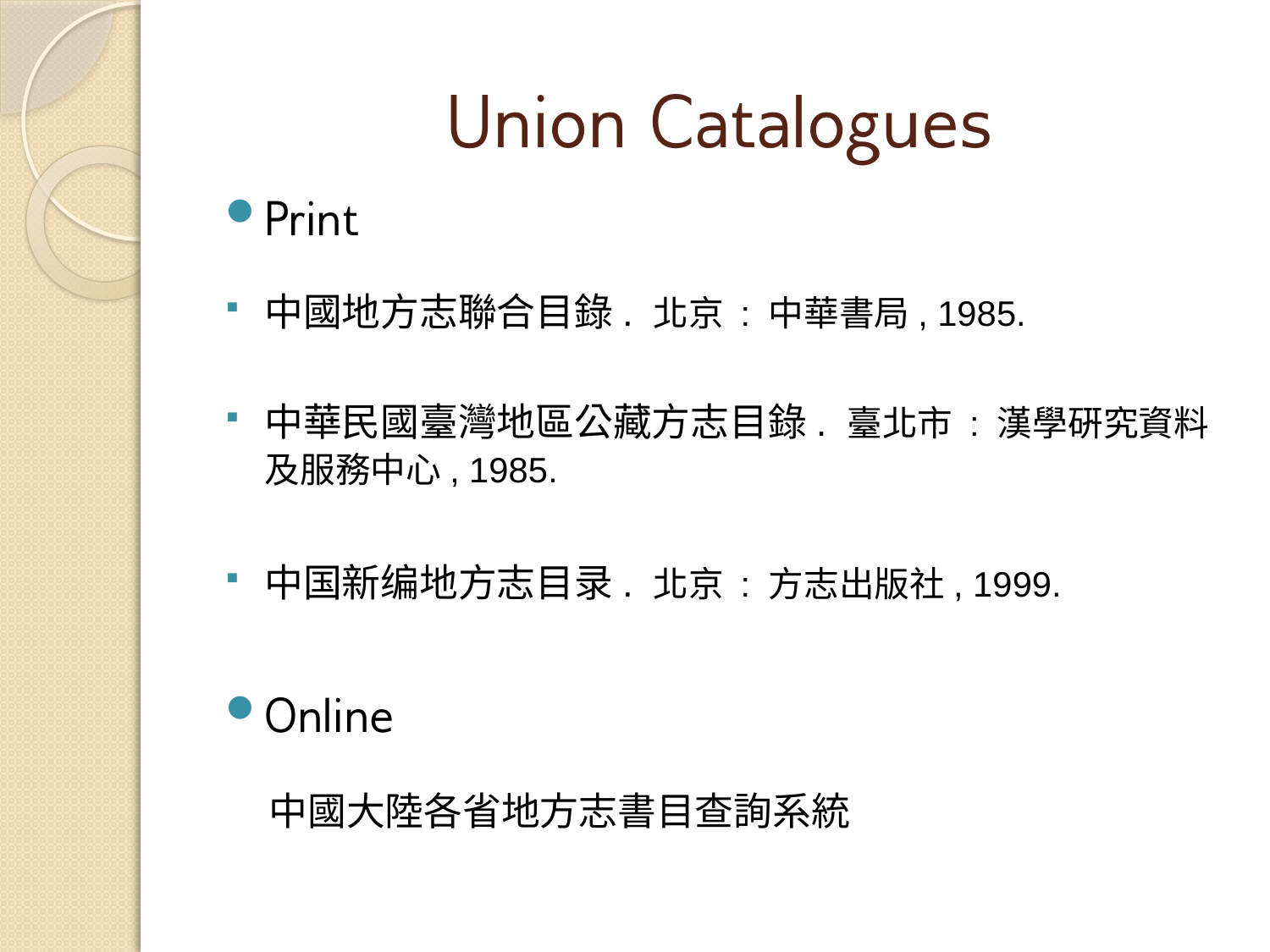

# Union Catalogues
Print

中國地方志聯合目錄. 北京 : 中華書局, 1985.

中華民國臺灣地區公藏方志目錄. 臺北市 : 漢學硏究資料及服務中心, 1985.

中国新编地方志目录. 北京 : 方志出版社, 1999.

Online

    中國大陸各省地方志書目查詢系統